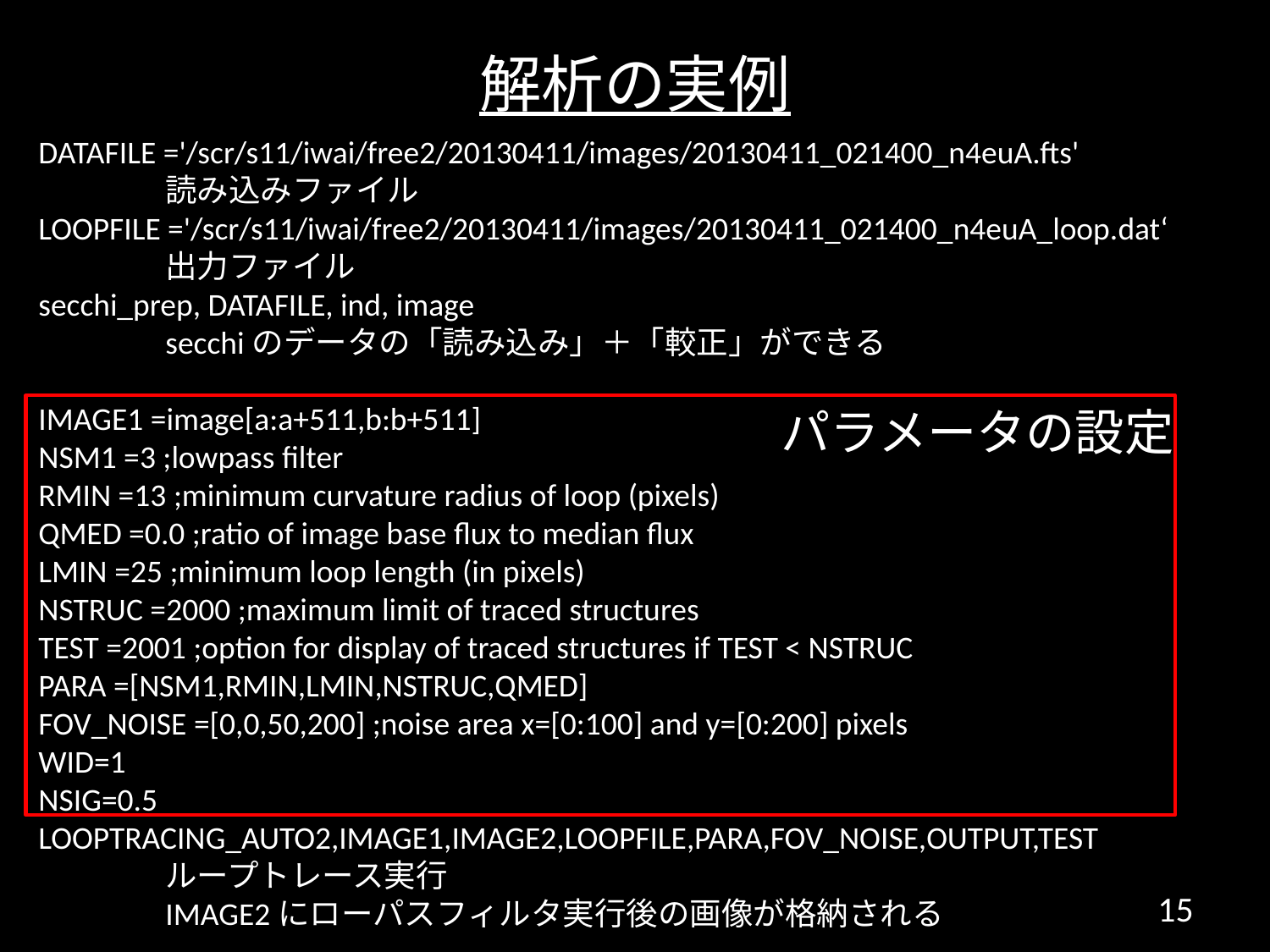

# 解析の実例
DATAFILE ='/scr/s11/iwai/free2/20130411/images/20130411_021400_n4euA.fts'
	読み込みファイル
LOOPFILE ='/scr/s11/iwai/free2/20130411/images/20130411_021400_n4euA_loop.dat‘
	出力ファイル
secchi_prep, DATAFILE, ind, image
	secchiのデータの「読み込み」＋「較正」ができる

IMAGE1 =image[a:a+511,b:b+511]
NSM1 =3 ;lowpass filter
RMIN =13 ;minimum curvature radius of loop (pixels)
QMED =0.0 ;ratio of image base flux to median flux
LMIN =25 ;minimum loop length (in pixels)
NSTRUC =2000 ;maximum limit of traced structures
TEST =2001 ;option for display of traced structures if TEST < NSTRUC
PARA =[NSM1,RMIN,LMIN,NSTRUC,QMED]
FOV_NOISE =[0,0,50,200] ;noise area x=[0:100] and y=[0:200] pixels
WID=1
NSIG=0.5
LOOPTRACING_AUTO2,IMAGE1,IMAGE2,LOOPFILE,PARA,FOV_NOISE,OUTPUT,TEST
	ループトレース実行
	IMAGE2にローパスフィルタ実行後の画像が格納される

パラメータの設定
15